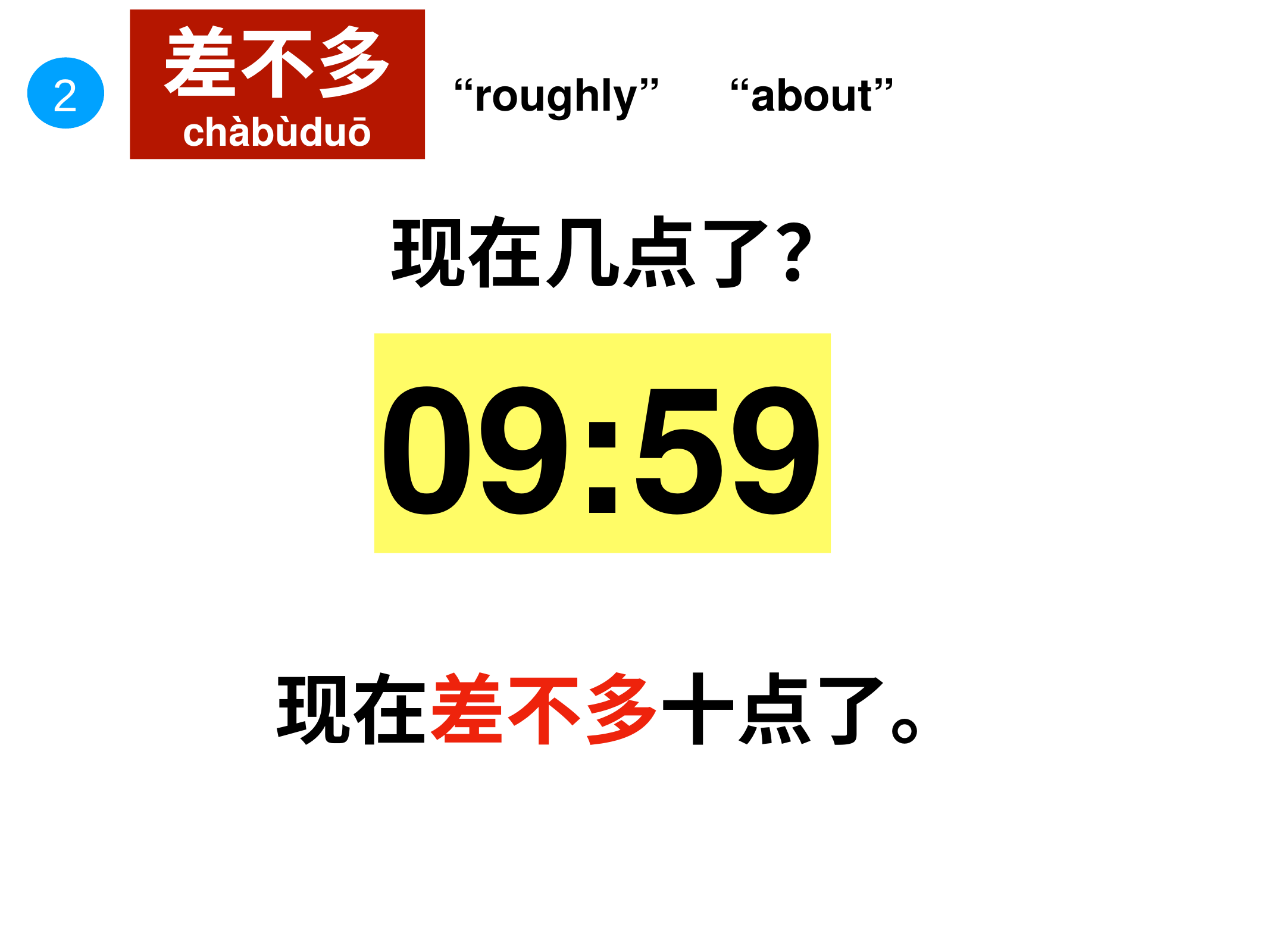

差不多
chàbùduō
2
“roughly”
“about”
现在几点了？
09:59
现在差不多十点了。